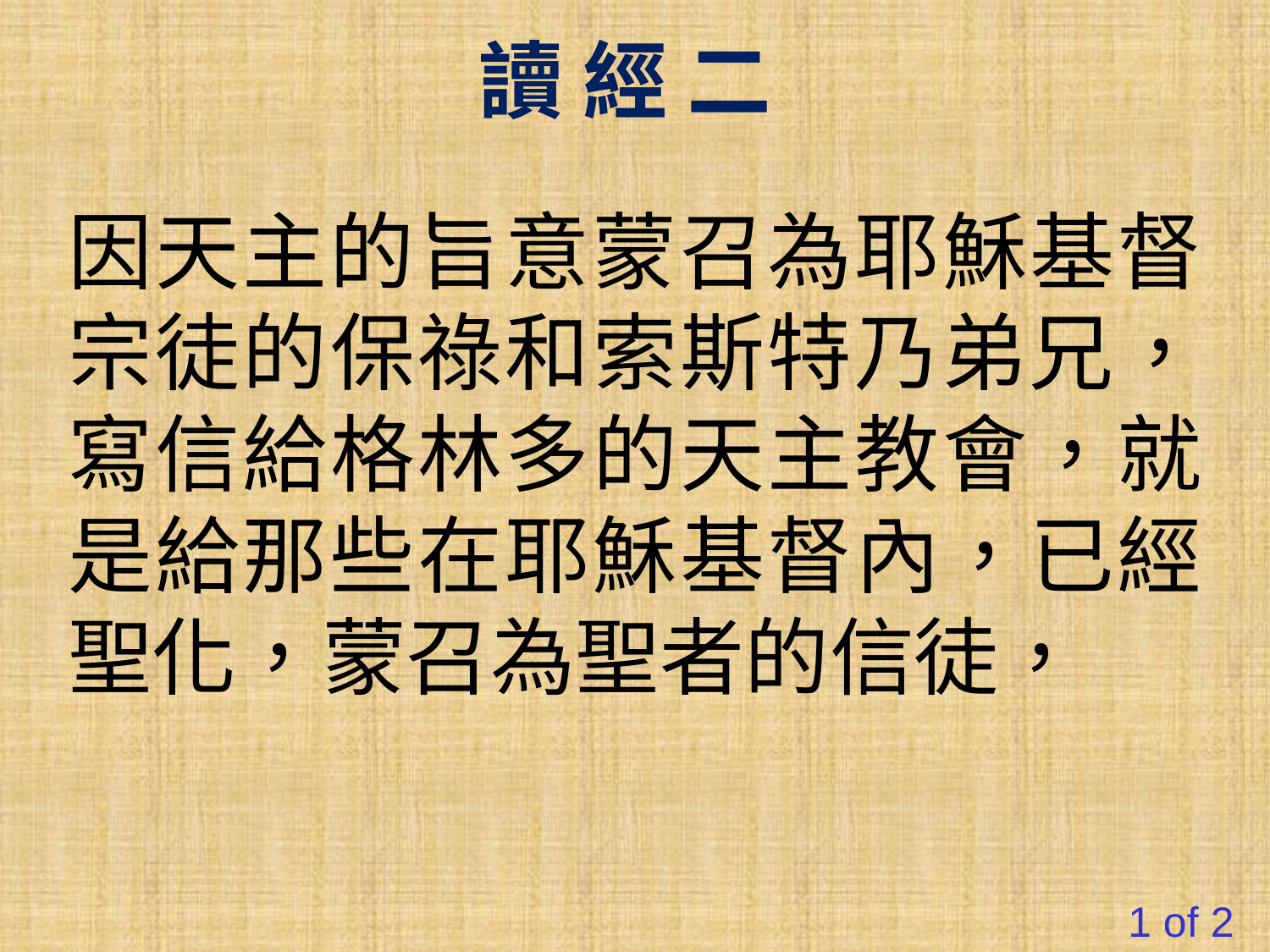

讀 經 二

因天主的旨意蒙召為耶穌基督宗徒的保祿和索斯特乃弟兄，寫信給格林多的天主教會，就是給那些在耶穌基督內，已經聖化，蒙召為聖者的信徒，
1 of 2